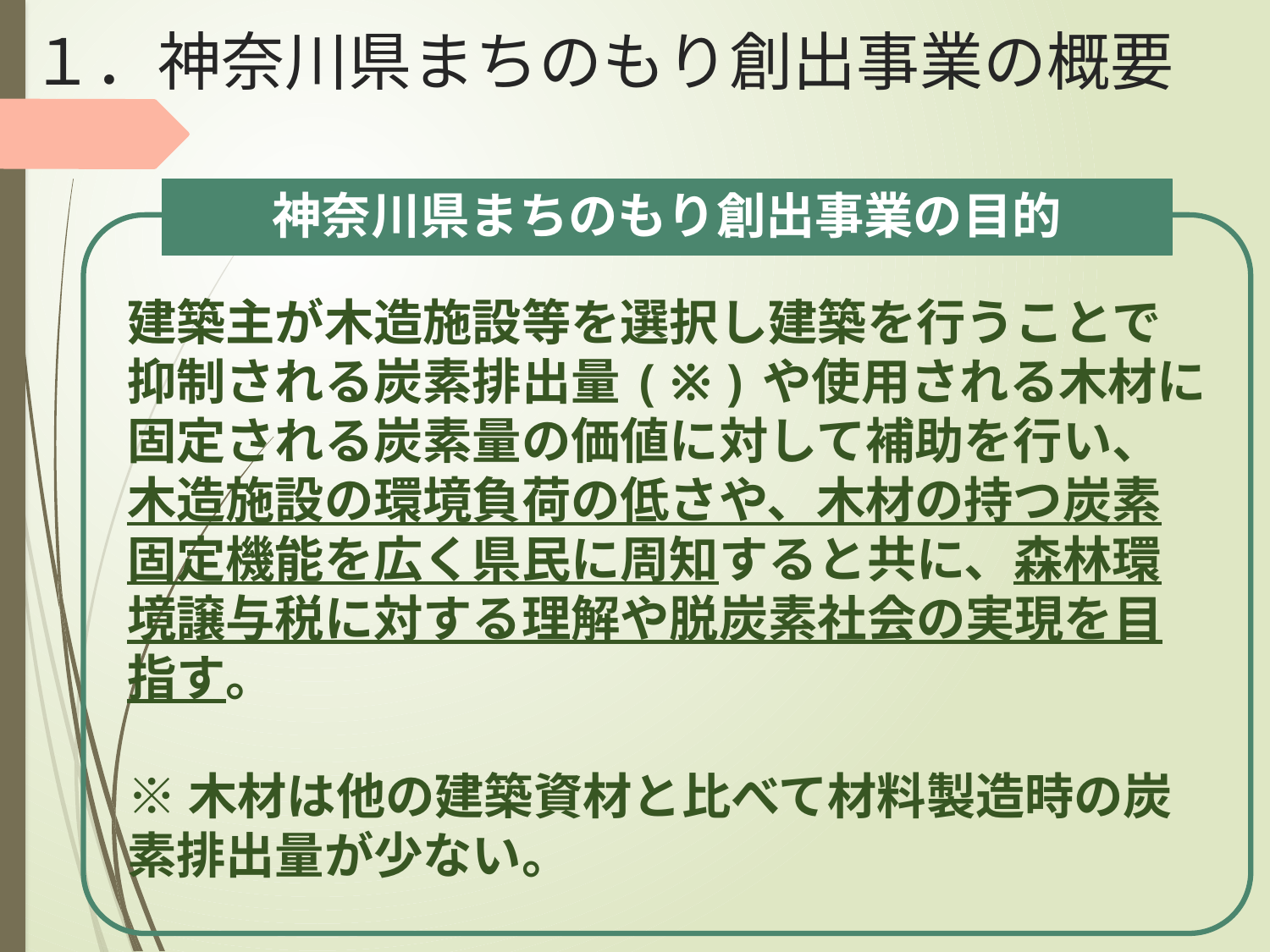

# １．神奈川県まちのもり創出事業の概要
神奈川県まちのもり創出事業の目的

建築主が木造施設等を選択し建築を行うことで抑制される炭素排出量(※)や使用される木材に固定される炭素量の価値に対して補助を行い、木造施設の環境負荷の低さや、木材の持つ炭素固定機能を広く県民に周知すると共に、森林環境譲与税に対する理解や脱炭素社会の実現を目指す。

※木材は他の建築資材と比べて材料製造時の炭素排出量が少ない。